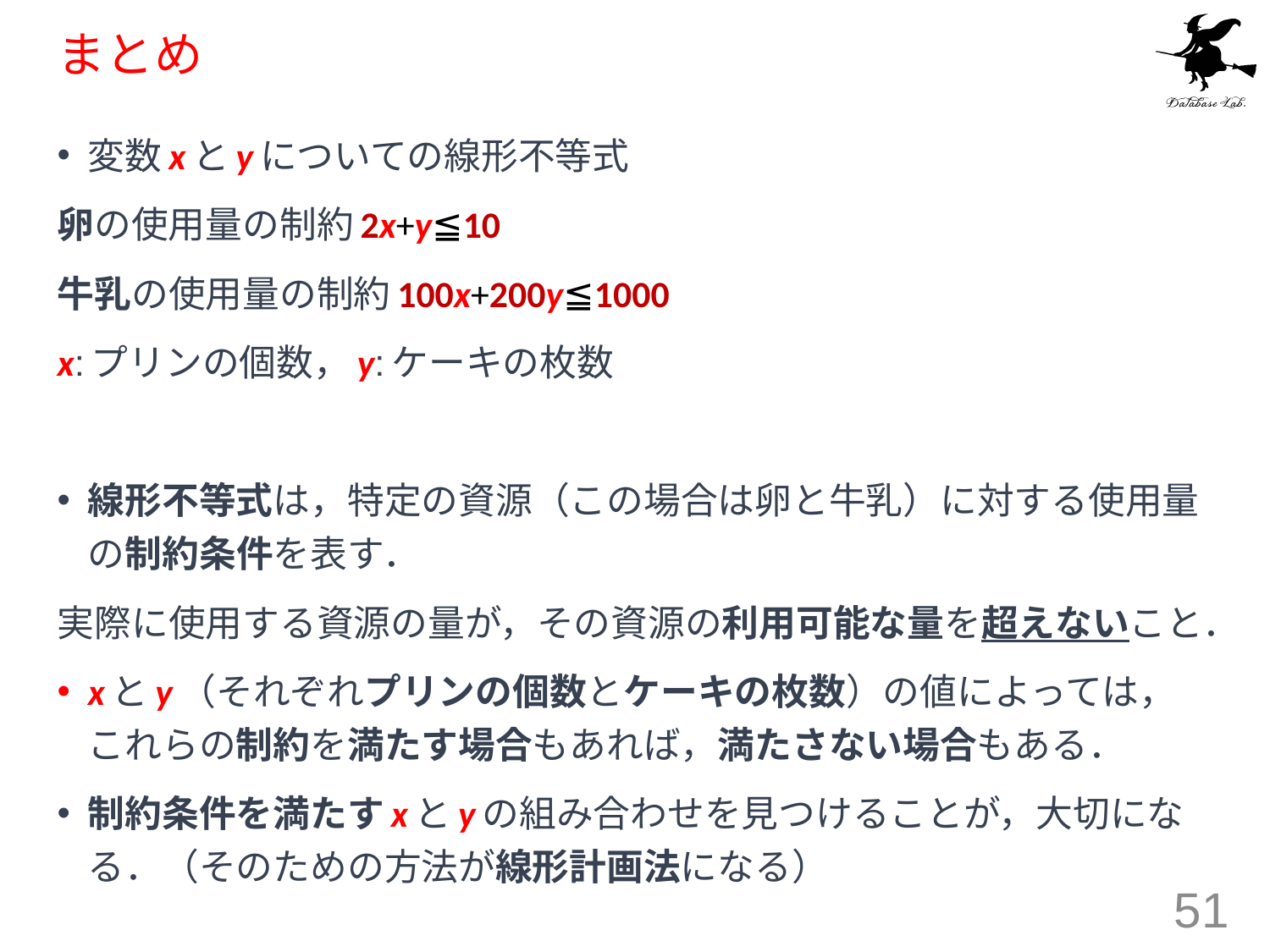

# まとめ
変数xとyについての線形不等式
卵の使用量の制約2x+y≦10
牛乳の使用量の制約100x+200y≦1000
x:プリンの個数，y:ケーキの枚数

線形不等式は，特定の資源（この場合は卵と牛乳）に対する使用量の制約条件を表す．
実際に使用する資源の量が，その資源の利用可能な量を超えないこと．
xとy（それぞれプリンの個数とケーキの枚数）の値によっては，これらの制約を満たす場合もあれば，満たさない場合もある．
制約条件を満たすxとyの組み合わせを見つけることが，大切になる．（そのための方法が線形計画法になる）
51